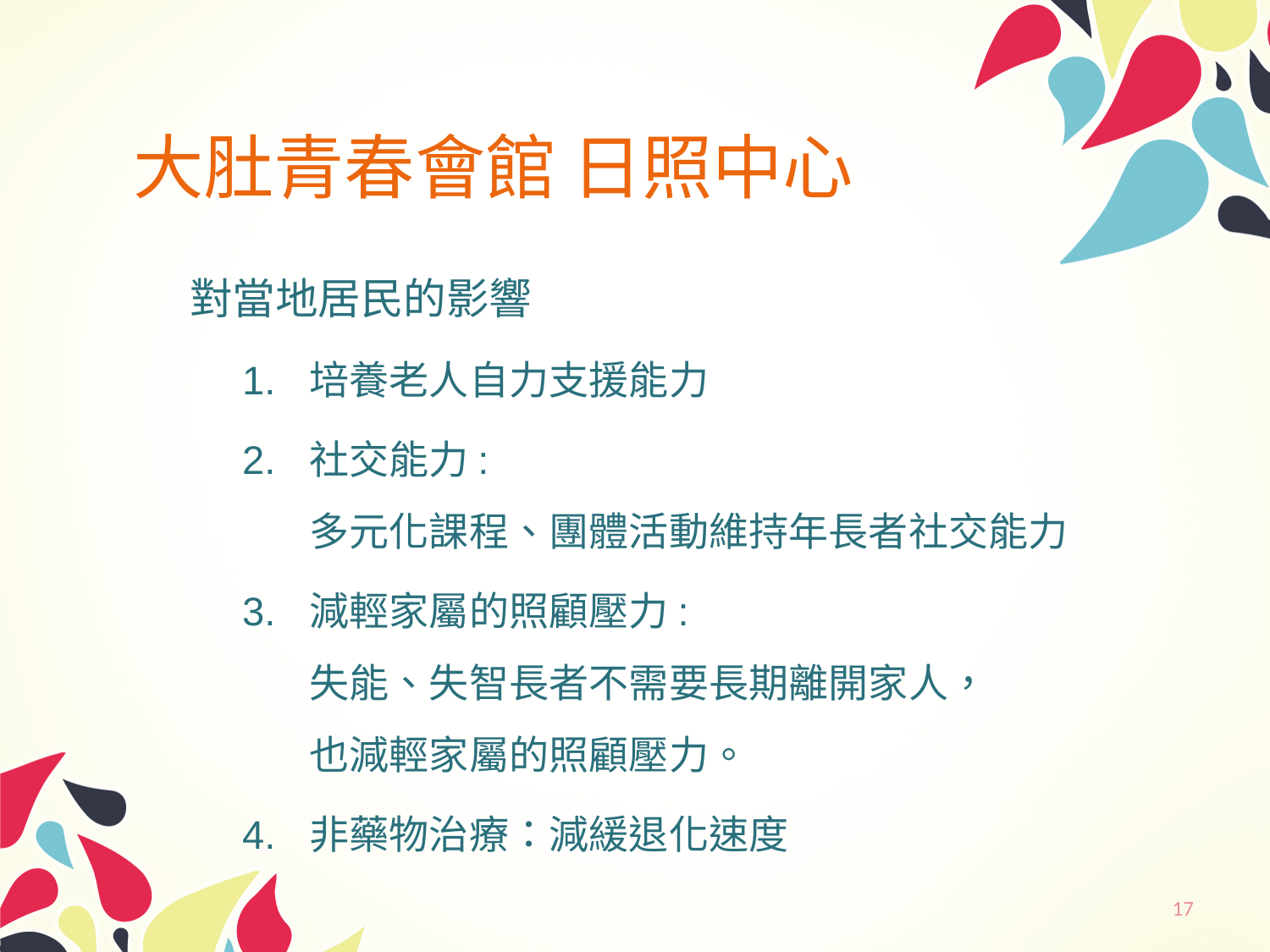

# 大肚青春會館 日照中心
對當地居民的影響
培養老人自力支援能力
社交能力:
多元化課程、團體活動維持年長者社交能力
減輕家屬的照顧壓力:
失能、失智長者不需要長期離開家人，
也減輕家屬的照顧壓力。
非藥物治療：減緩退化速度
17